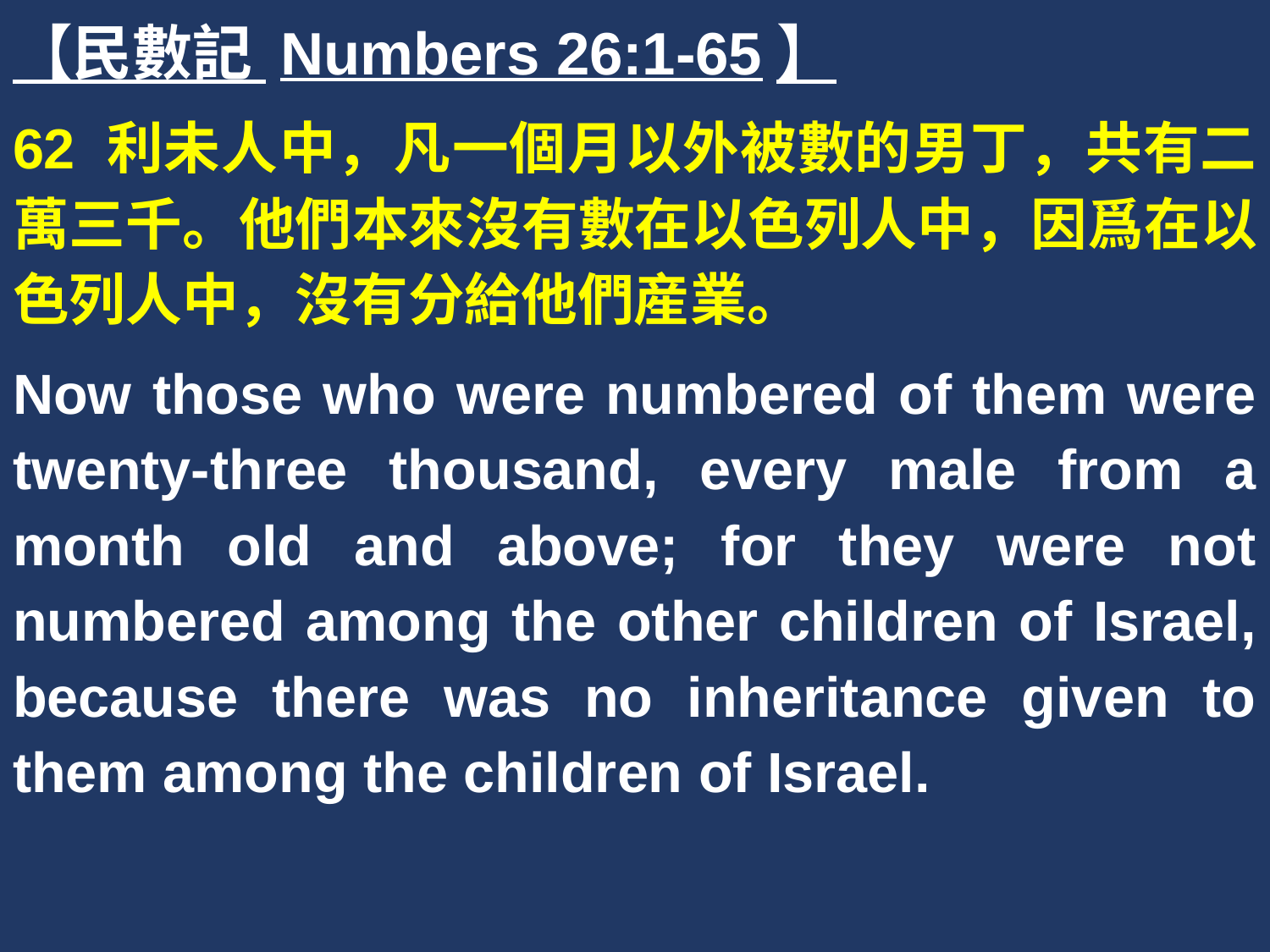

【民數記 Numbers 26:1-65】
62 利未人中，凡一個月以外被數的男丁，共有二萬三千。他們本來沒有數在以色列人中，因爲在以色列人中，沒有分給他們産業。
Now those who were numbered of them were twenty-three thousand, every male from a month old and above; for they were not numbered among the other children of Israel, because there was no inheritance given to them among the children of Israel.